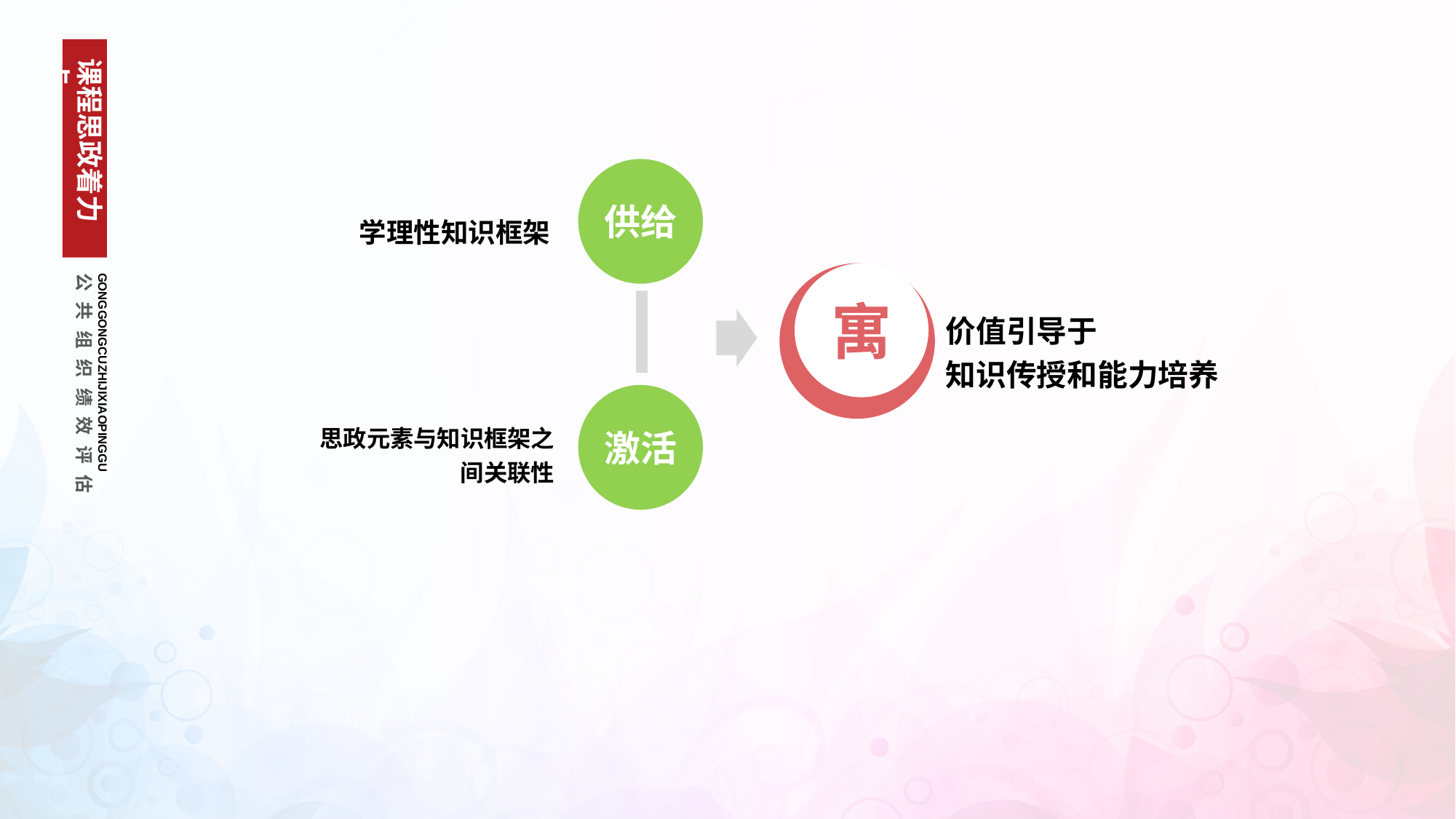

课程思政着力点
公共组织绩效评估
GONGGONGCUZHIJIXIAOPINGGU
供给
学理性知识框架
信誉
寓

价值引导于
知识传授和能力培养
激活
思政元素与知识框架之间关联性